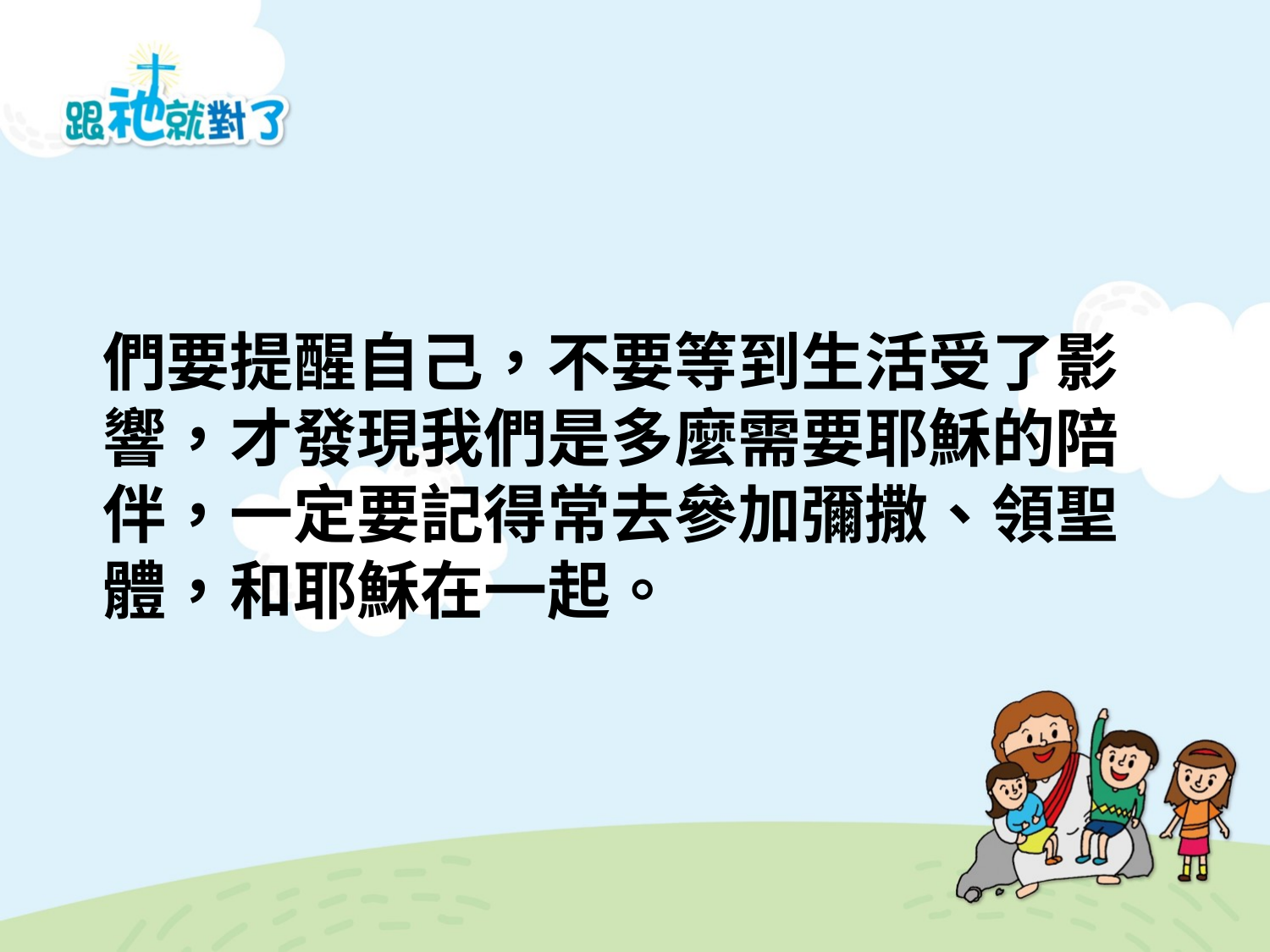

們要提醒自己，不要等到生活受了影響，才發現我們是多麼需要耶穌的陪伴，一定要記得常去參加彌撒、領聖體，和耶穌在一起。